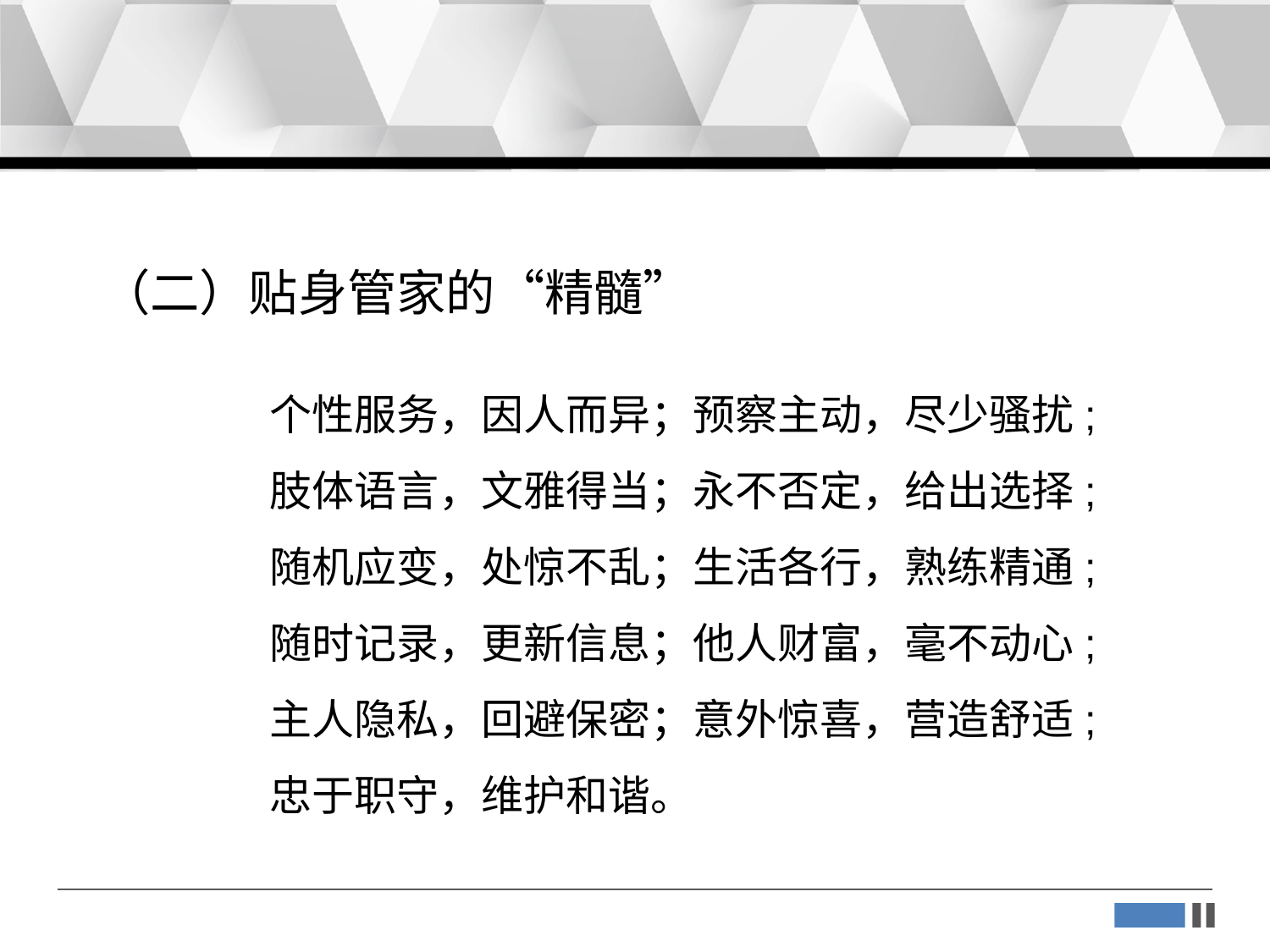

（二）贴身管家的“精髓”
个性服务，因人而异；预察主动，尽少骚扰;
肢体语言，文雅得当；永不否定，给出选择;
随机应变，处惊不乱；生活各行，熟练精通;
随时记录，更新信息；他人财富，毫不动心;
主人隐私，回避保密；意外惊喜，营造舒适;
忠于职守，维护和谐。